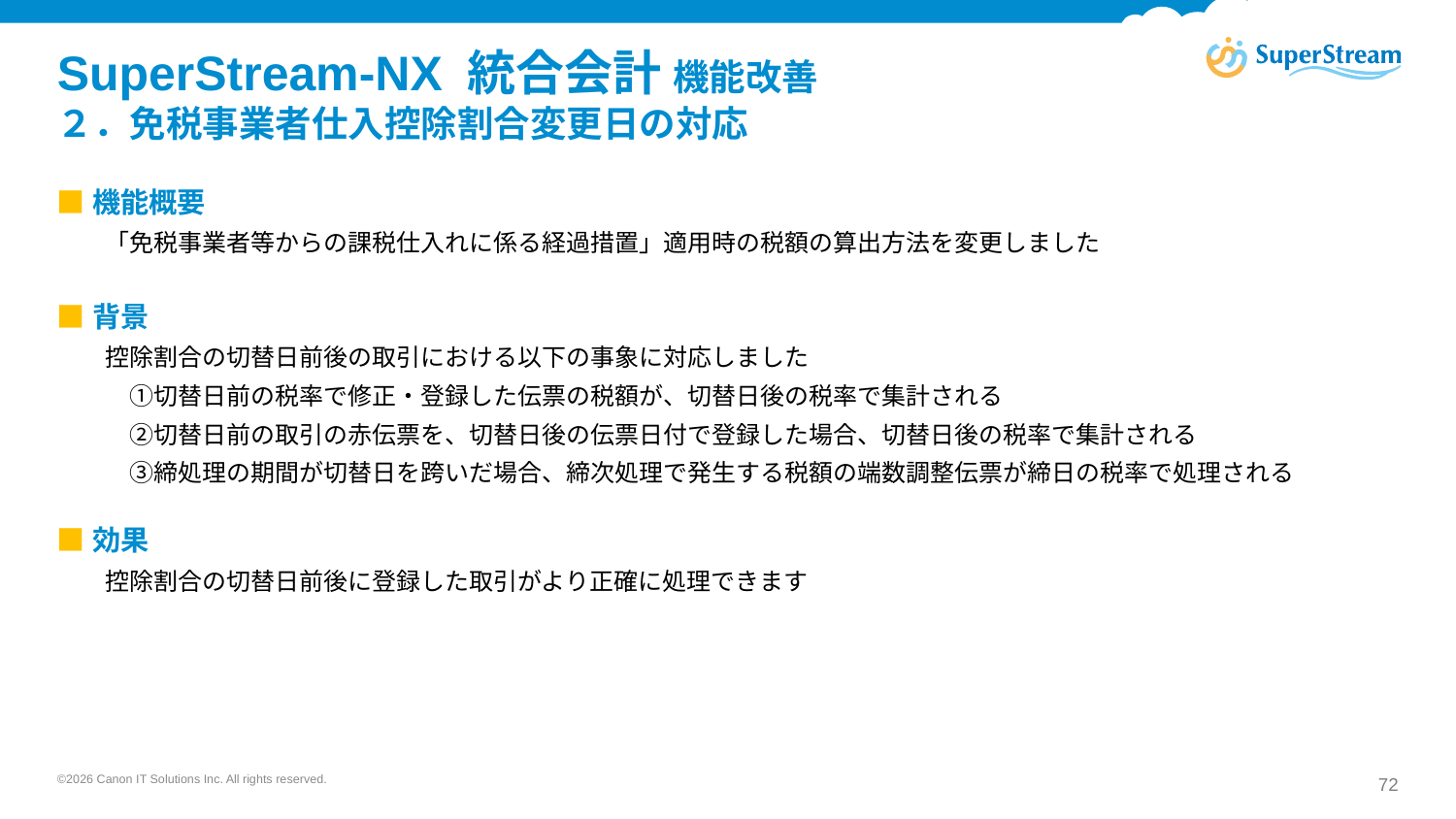

# SuperStream-NX 統合会計 機能改善 ２．免税事業者仕入控除割合変更日の対応
■機能概要
　　「免税事業者等からの課税仕入れに係る経過措置」適用時の税額の算出方法を変更しました
■背景
　　控除割合の切替日前後の取引における以下の事象に対応しました
　　　①切替日前の税率で修正・登録した伝票の税額が、切替日後の税率で集計される
　　　②切替日前の取引の赤伝票を、切替日後の伝票日付で登録した場合、切替日後の税率で集計される
　　　③締処理の期間が切替日を跨いだ場合、締次処理で発生する税額の端数調整伝票が締日の税率で処理される
■効果
　　控除割合の切替日前後に登録した取引がより正確に処理できます
©2026 Canon IT Solutions Inc. All rights reserved.
72